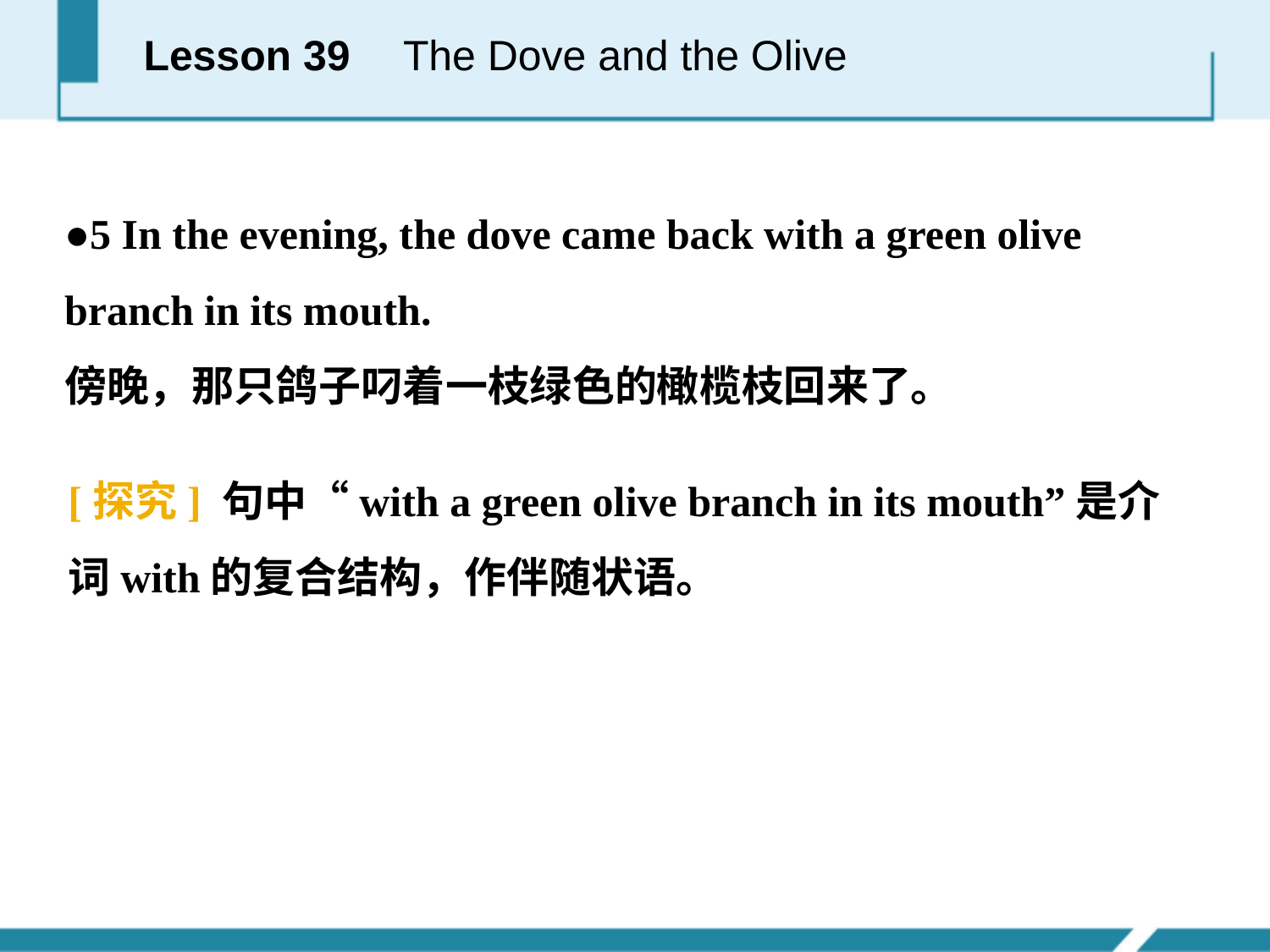

Lesson 39 　The Dove and the Olive
●5 In the evening, the dove came back with a green olive branch in its mouth.
傍晚，那只鸽子叼着一枝绿色的橄榄枝回来了。
[探究] 句中“with a green olive branch in its mouth”是介词with的复合结构，作伴随状语。